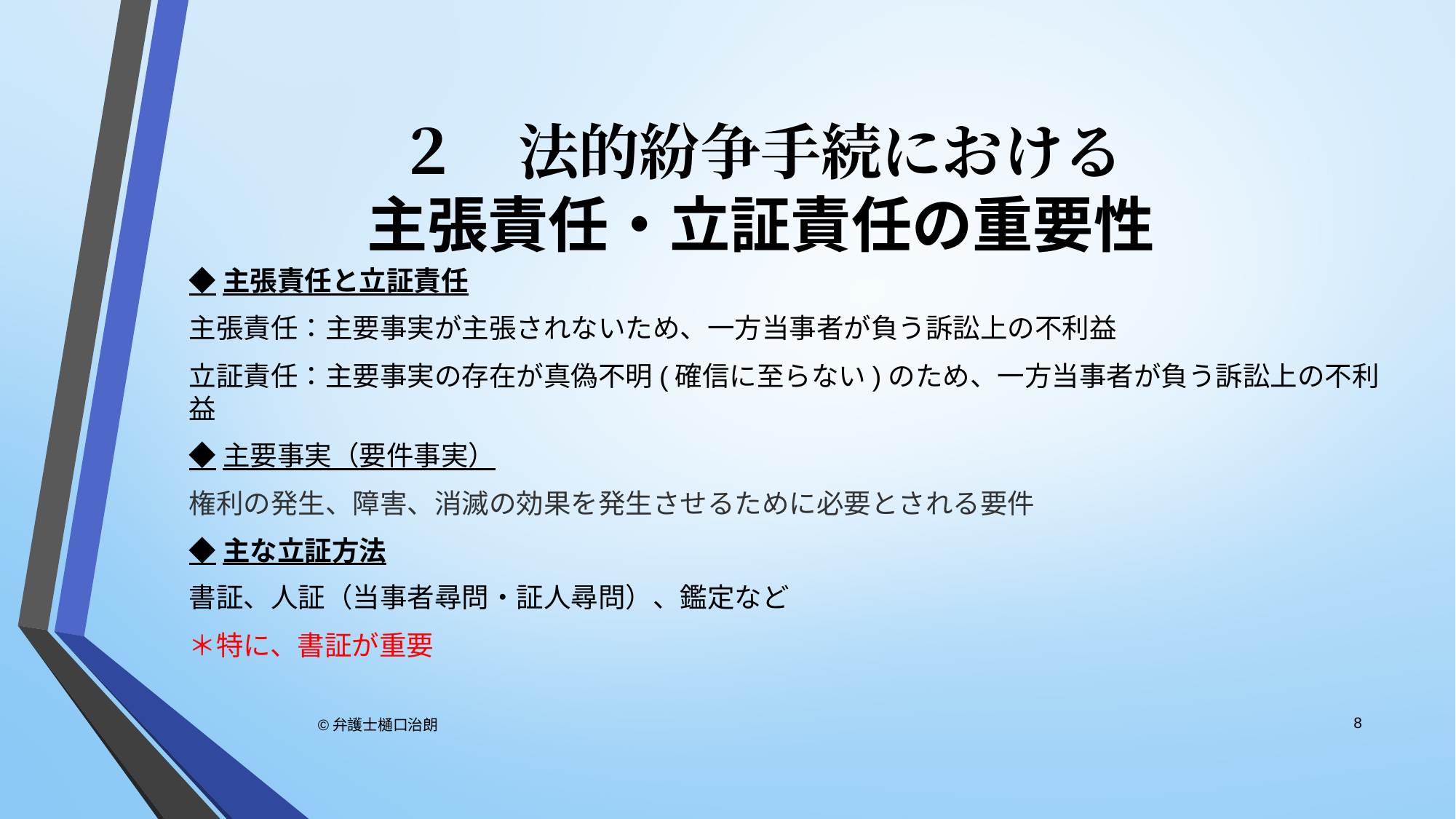

# ２　法的紛争手続における 主張責任・立証責任の重要性
◆主張責任と立証責任
主張責任：主要事実が主張されないため、一方当事者が負う訴訟上の不利益
立証責任：主要事実の存在が真偽不明(確信に至らない)のため、一方当事者が負う訴訟上の不利益
◆主要事実（要件事実）
権利の発生、障害、消滅の効果を発生させるために必要とされる要件
◆主な立証方法
書証、人証（当事者尋問・証人尋問）、鑑定など
＊特に、書証が重要
8
©弁護士樋口治朗